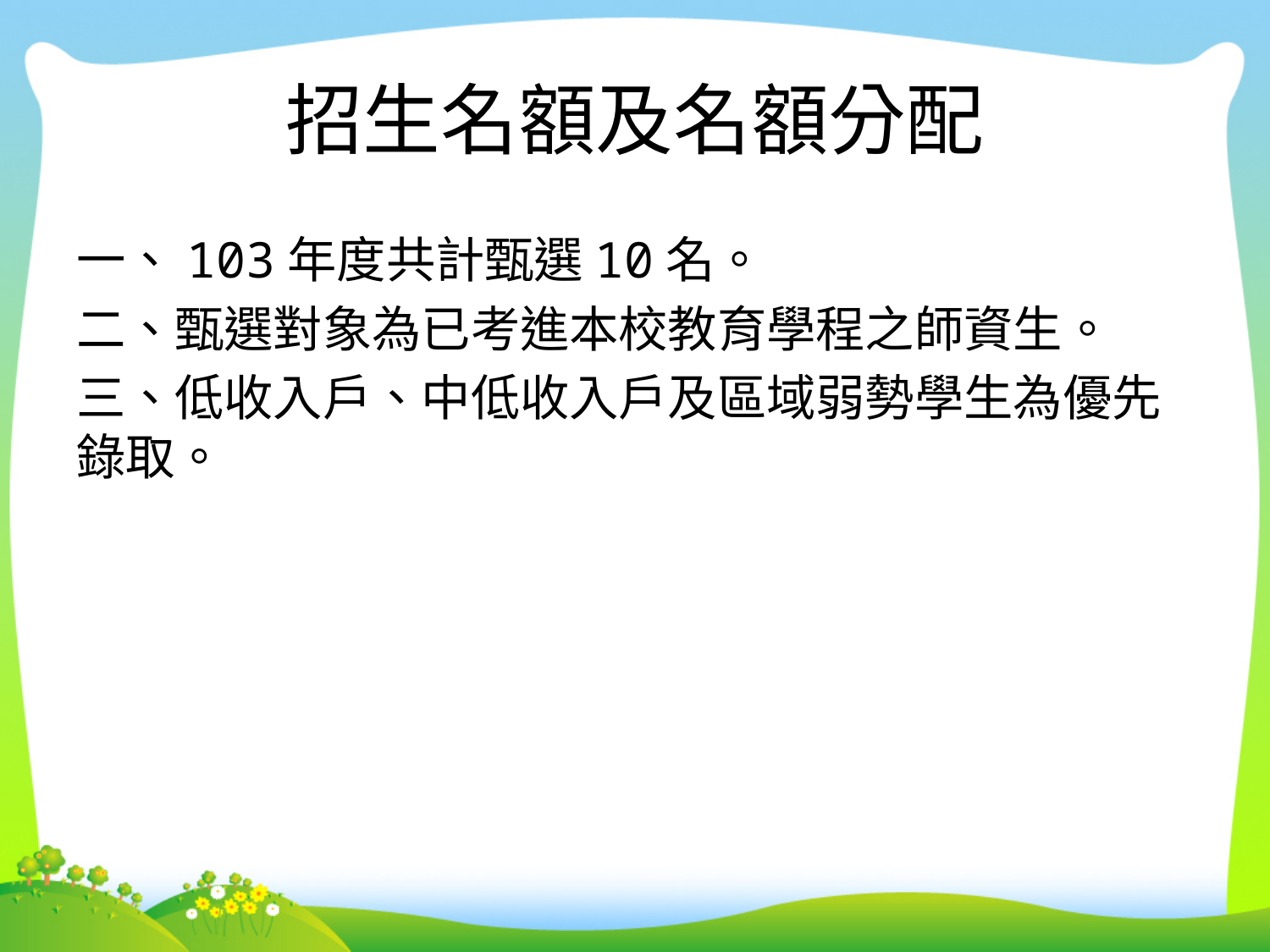

# 招生名額及名額分配
一、103年度共計甄選10名。
二、甄選對象為已考進本校教育學程之師資生。
三、低收入戶、中低收入戶及區域弱勢學生為優先錄取。